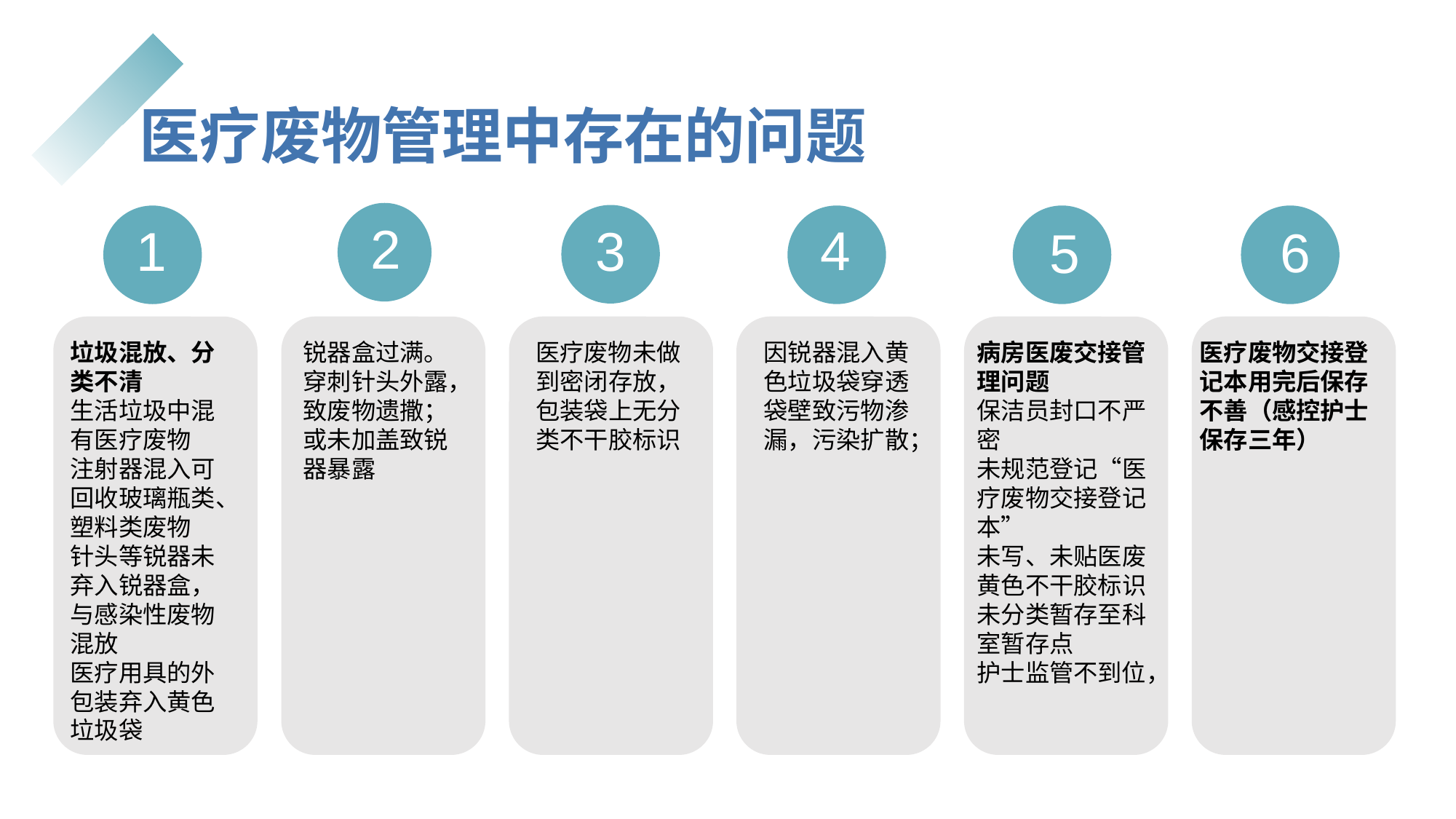

# 医疗废物管理中存在的问题

2
4
3
1
6
5

垃圾混放、分类不清
生活垃圾中混有医疗废物
注射器混入可回收玻璃瓶类、塑料类废物
针头等锐器未弃入锐器盒，与感染性废物混放
医疗用具的外包装弃入黄色垃圾袋
锐器盒过满。穿刺针头外露，致废物遗撒；或未加盖致锐器暴露
医疗废物未做到密闭存放，包装袋上无分类不干胶标识
因锐器混入黄色垃圾袋穿透袋壁致污物渗漏，污染扩散；
病房医废交接管理问题
保洁员封口不严密
未规范登记“医疗废物交接登记本”
未写、未贴医废黄色不干胶标识
未分类暂存至科室暂存点
护士监管不到位，
医疗废物交接登记本用完后保存不善（感控护士保存三年）